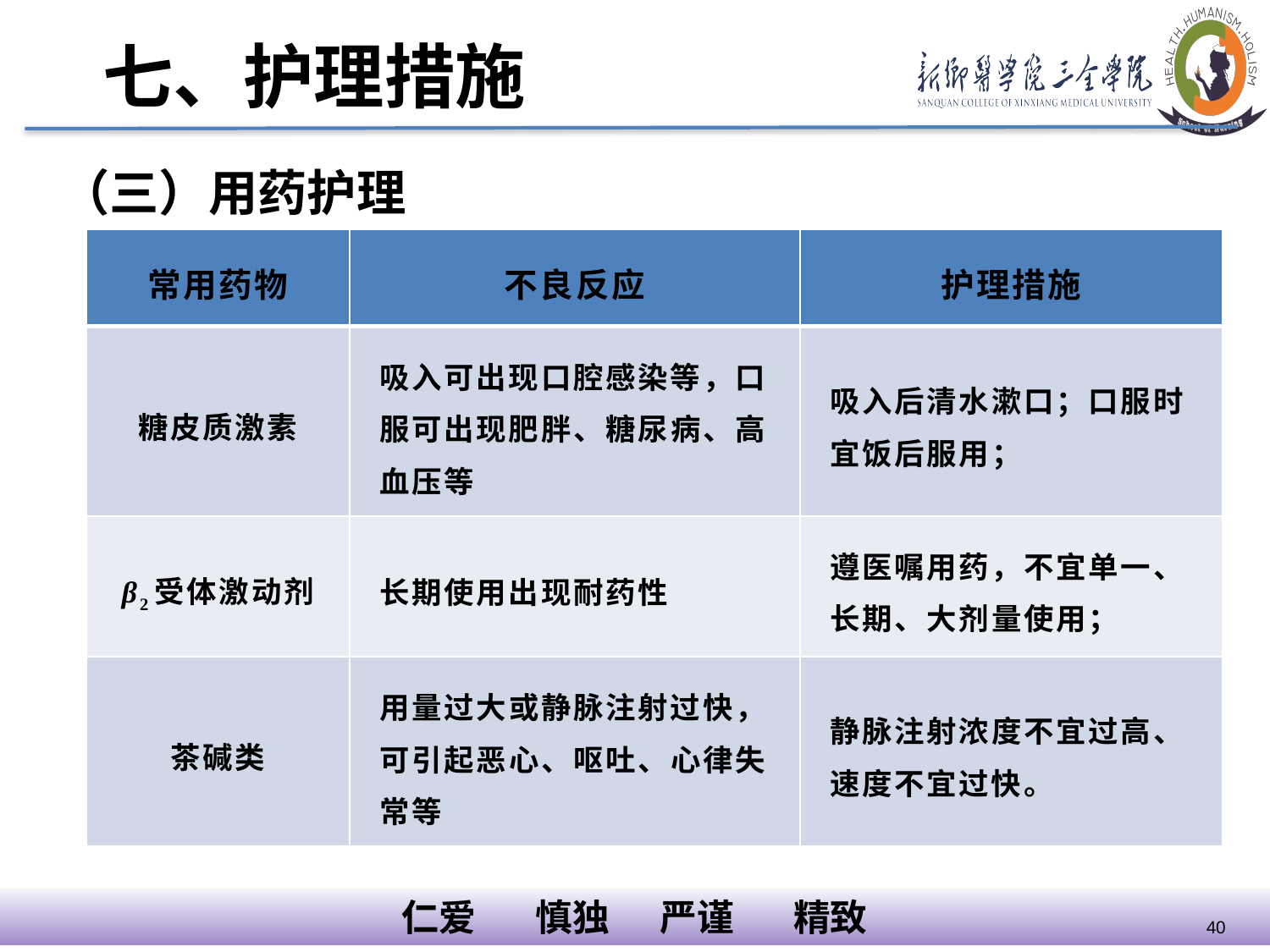

七、护理措施
#
 （三）用药护理
| 常用药物 | 不良反应 | 护理措施 |
| --- | --- | --- |
| 糖皮质激素 | 吸入可出现口腔感染等，口服可出现肥胖、糖尿病、高血压等 | 吸入后清水漱口；口服时宜饭后服用； |
| β2受体激动剂 | 长期使用出现耐药性 | 遵医嘱用药，不宜单一、长期、大剂量使用； |
| 茶碱类 | 用量过大或静脉注射过快，可引起恶心、呕吐、心律失常等 | 静脉注射浓度不宜过高、速度不宜过快。 |
40